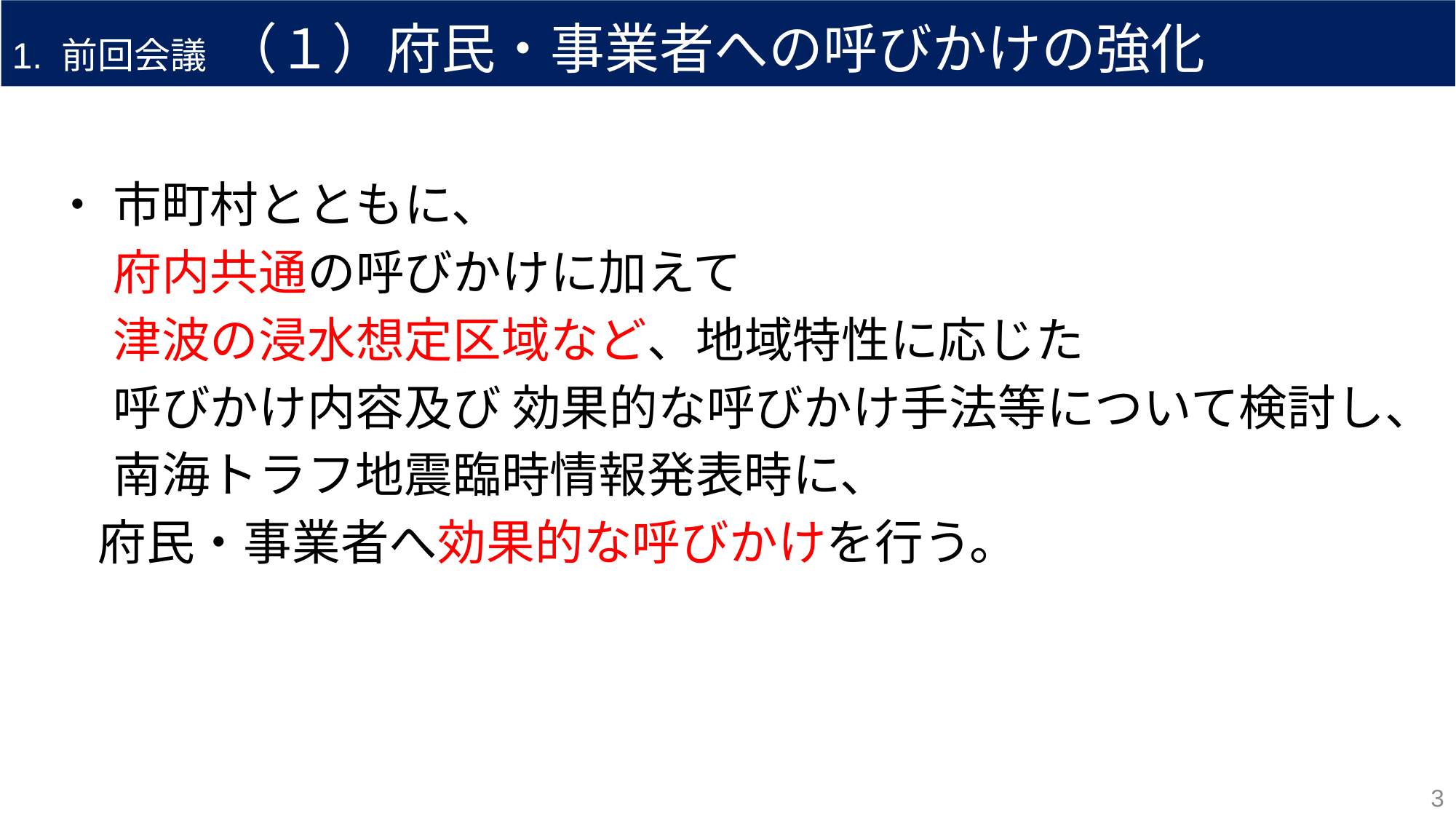

1. 前回会議  （１）府民・事業者への呼びかけの強化
・ 市町村とともに、
　 府内共通の呼びかけに加えて
　 津波の浸水想定区域など、地域特性に応じた
　 呼びかけ内容及び 効果的な呼びかけ手法等について検討し、
　 南海トラフ地震臨時情報発表時に、
   府民・事業者へ効果的な呼びかけを行う。
3